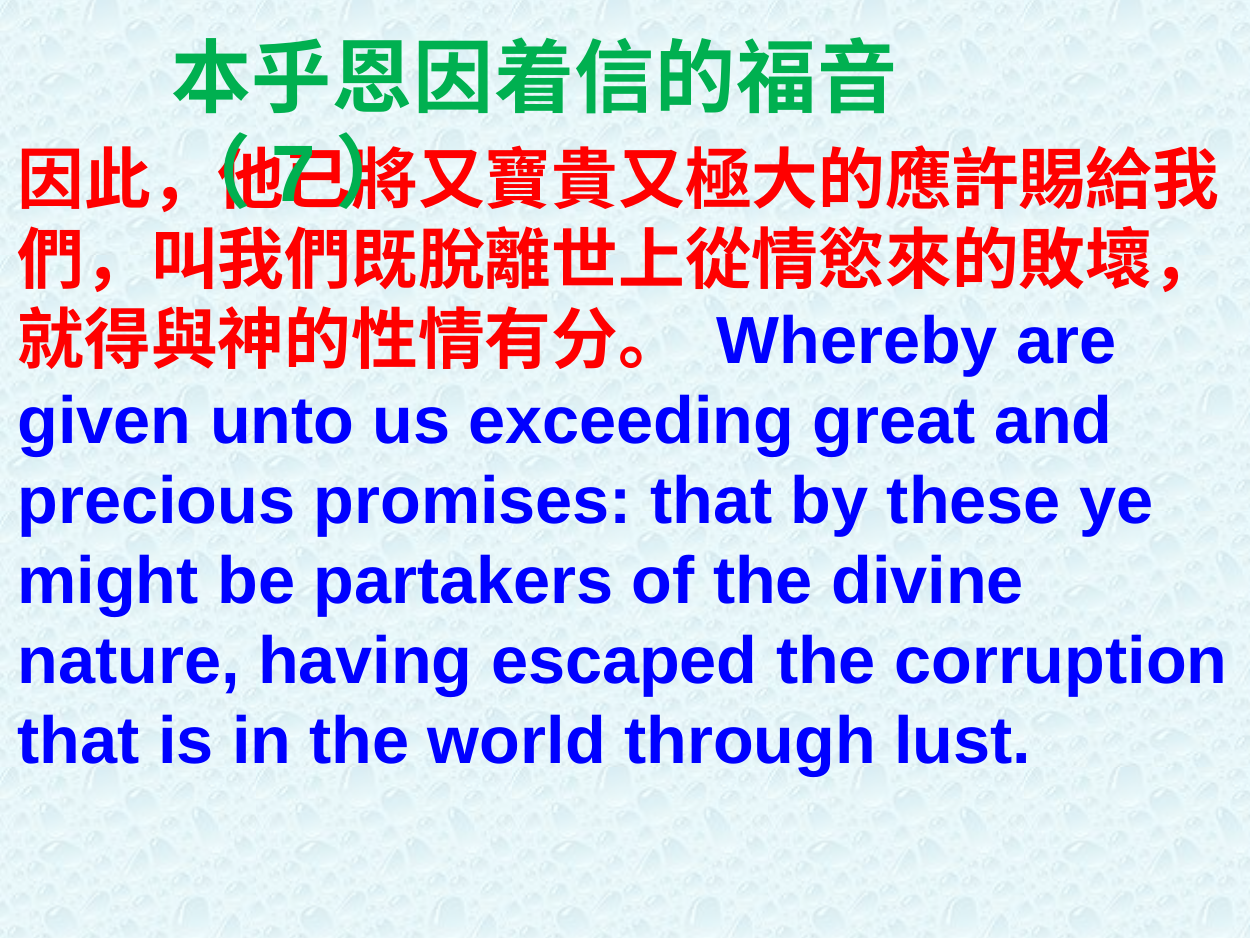

本乎恩因着信的福音（7）
因此，他已將又寶貴又極大的應許賜給我們，叫我們既脫離世上從情慾來的敗壞，就得與神的性情有分。 Whereby are given unto us exceeding great and precious promises: that by these ye might be partakers of the divine nature, having escaped the corruption that is in the world through lust.